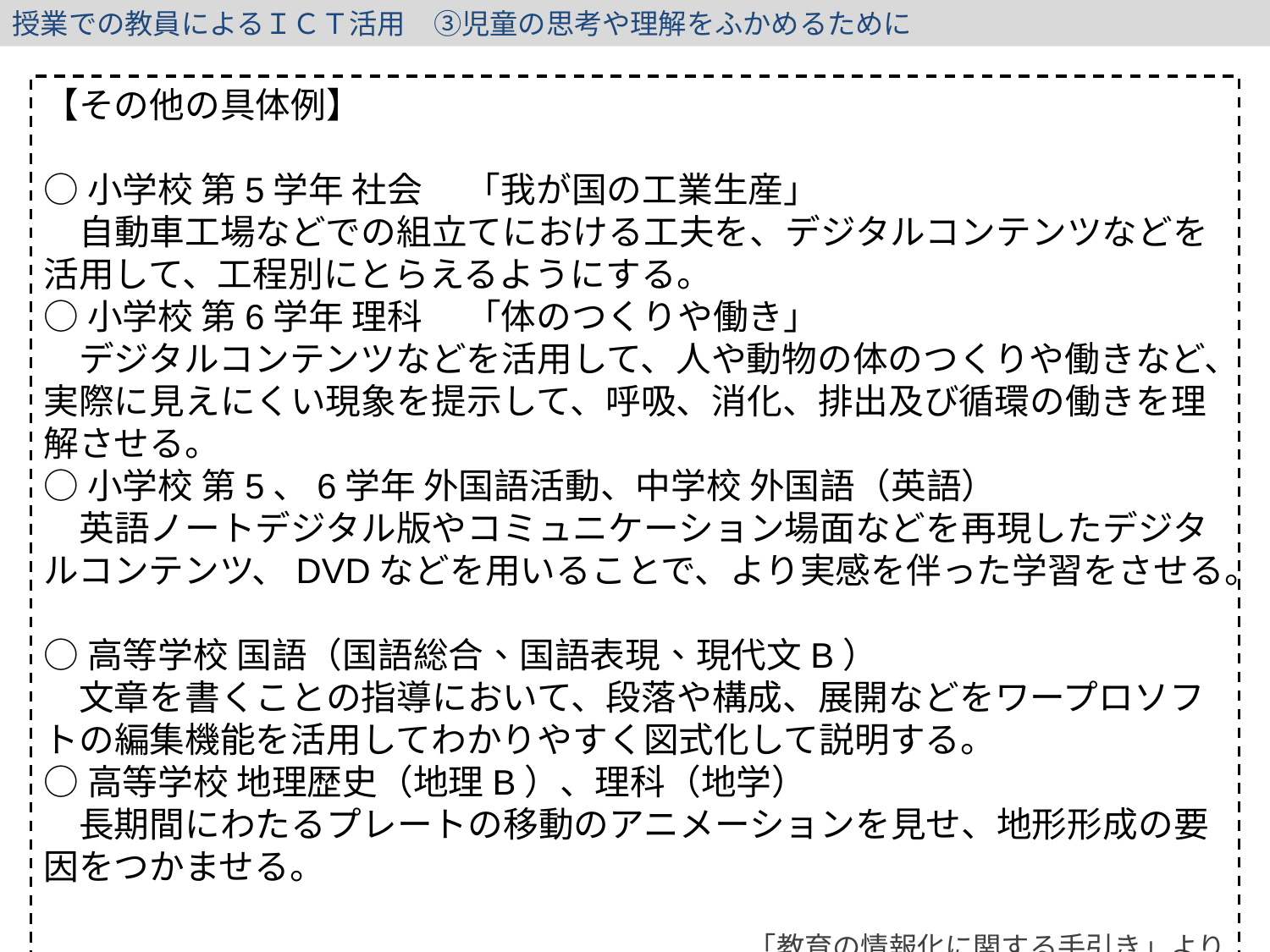

授業での教員によるＩＣＴ活用　③児童の思考や理解をふかめるために
【その他の具体例】

○小学校 第5学年 社会 　「我が国の工業生産」
　自動車工場などでの組立てにおける工夫を、デジタルコンテンツなどを活用して、工程別にとらえるようにする。
○小学校 第6学年 理科 　「体のつくりや働き」
　デジタルコンテンツなどを活用して、人や動物の体のつくりや働きなど、実際に見えにくい現象を提示して、呼吸、消化、排出及び循環の働きを理解させる。
○小学校 第5、6学年 外国語活動、中学校 外国語（英語）
　英語ノートデジタル版やコミュニケーション場面などを再現したデジタルコンテンツ、DVDなどを用いることで、より実感を伴った学習をさせる。
○高等学校 国語（国語総合、国語表現、現代文B）
　文章を書くことの指導において、段落や構成、展開などをワープロソフトの編集機能を活用してわかりやすく図式化して説明する。
○高等学校 地理歴史（地理B）、理科（地学）
　長期間にわたるプレートの移動のアニメーションを見せ、地形形成の要因をつかませる。

「教育の情報化に関する手引き」より